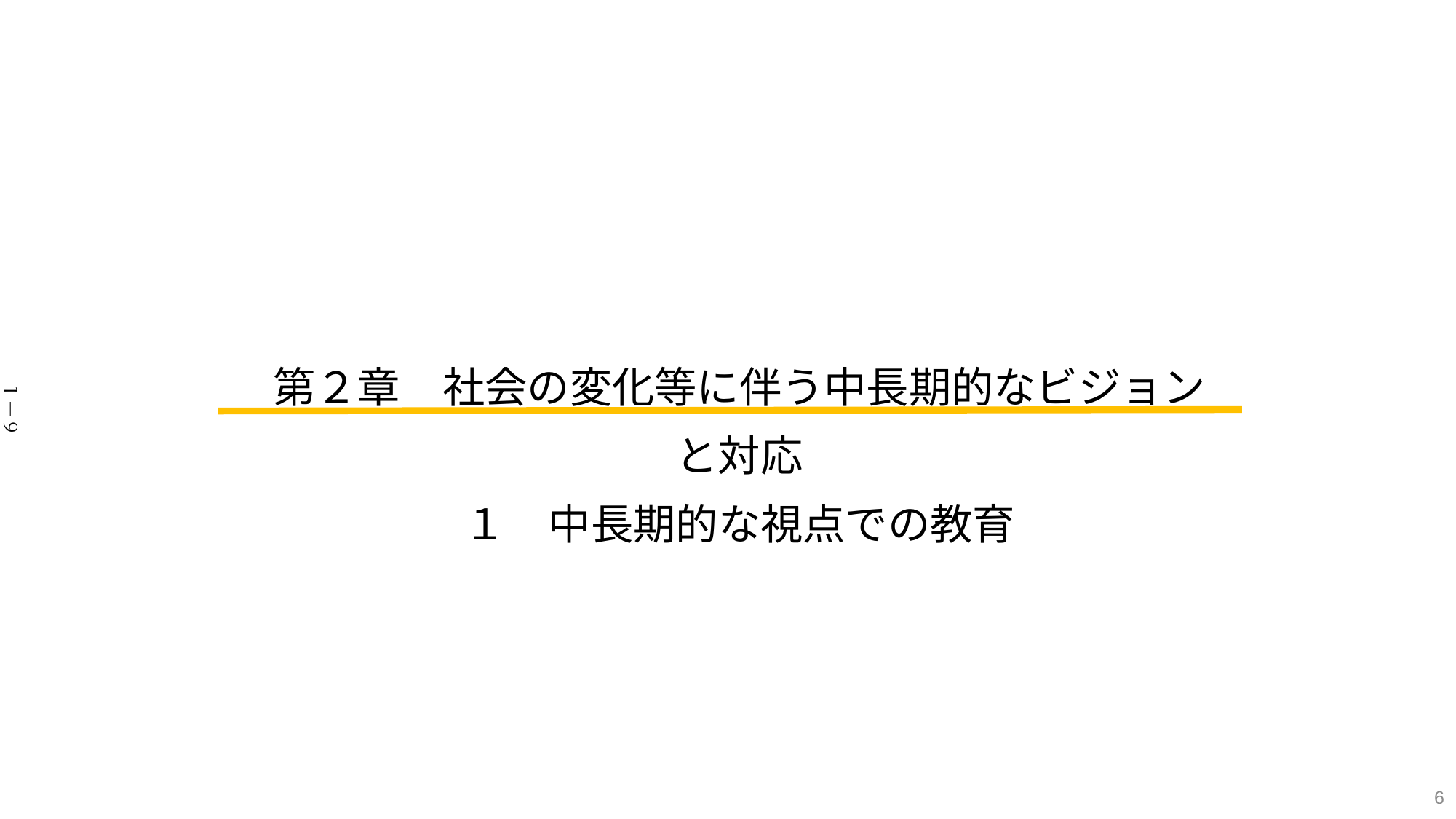

第２章　社会の変化等に伴う中長期的なビジョンと対応
１　中長期的な視点での教育
１－９
6